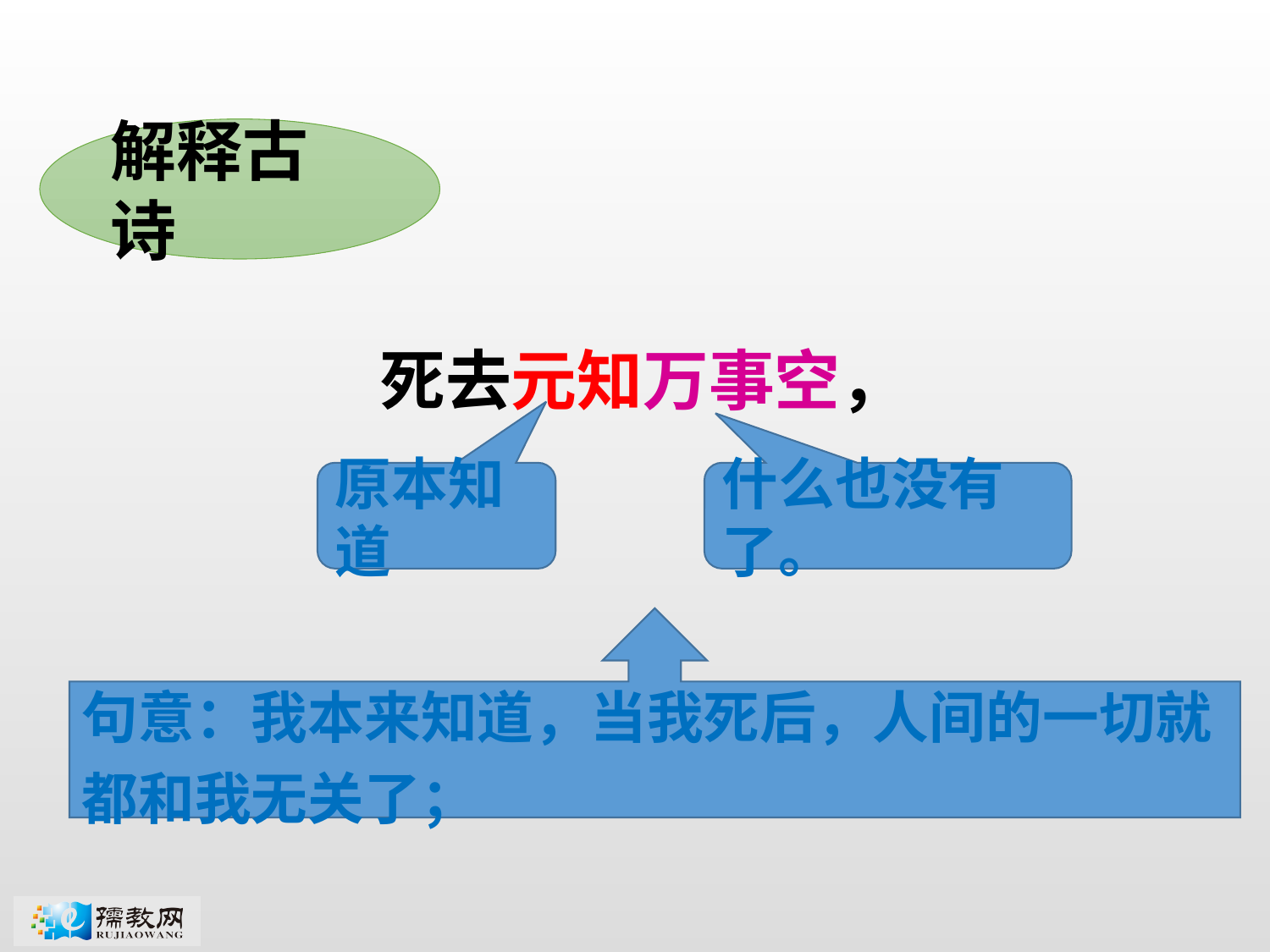

解释古诗
死去元知万事空，
原本知道
什么也没有了。
句意：我本来知道，当我死后，人间的一切就都和我无关了；